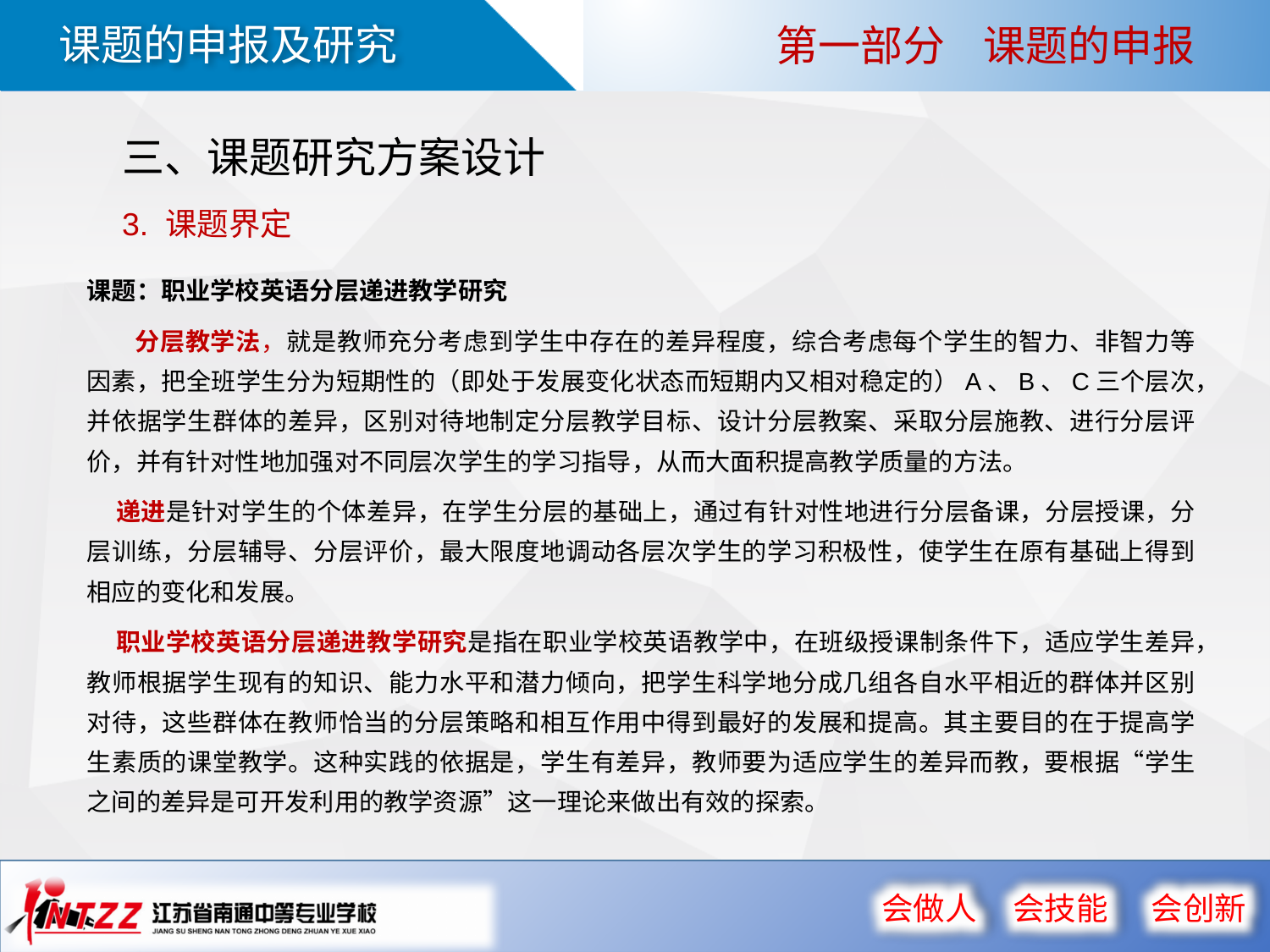

第一部分    课题的申报
三、课题研究方案设计
3. 课题界定
课题：职业学校英语分层递进教学研究
       分层教学法，就是教师充分考虑到学生中存在的差异程度，综合考虑每个学生的智力、非智力等因素，把全班学生分为短期性的（即处于发展变化状态而短期内又相对稳定的）A、B、C三个层次，并依据学生群体的差异，区别对待地制定分层教学目标、设计分层教案、采取分层施教、进行分层评价，并有针对性地加强对不同层次学生的学习指导，从而大面积提高教学质量的方法。
    递进是针对学生的个体差异，在学生分层的基础上，通过有针对性地进行分层备课，分层授课，分层训练，分层辅导、分层评价，最大限度地调动各层次学生的学习积极性，使学生在原有基础上得到相应的变化和发展。
    职业学校英语分层递进教学研究是指在职业学校英语教学中，在班级授课制条件下，适应学生差异，教师根据学生现有的知识、能力水平和潜力倾向，把学生科学地分成几组各自水平相近的群体并区别对待，这些群体在教师恰当的分层策略和相互作用中得到最好的发展和提高。其主要目的在于提高学生素质的课堂教学。这种实践的依据是，学生有差异，教师要为适应学生的差异而教，要根据“学生之间的差异是可开发利用的教学资源”这一理论来做出有效的探索。